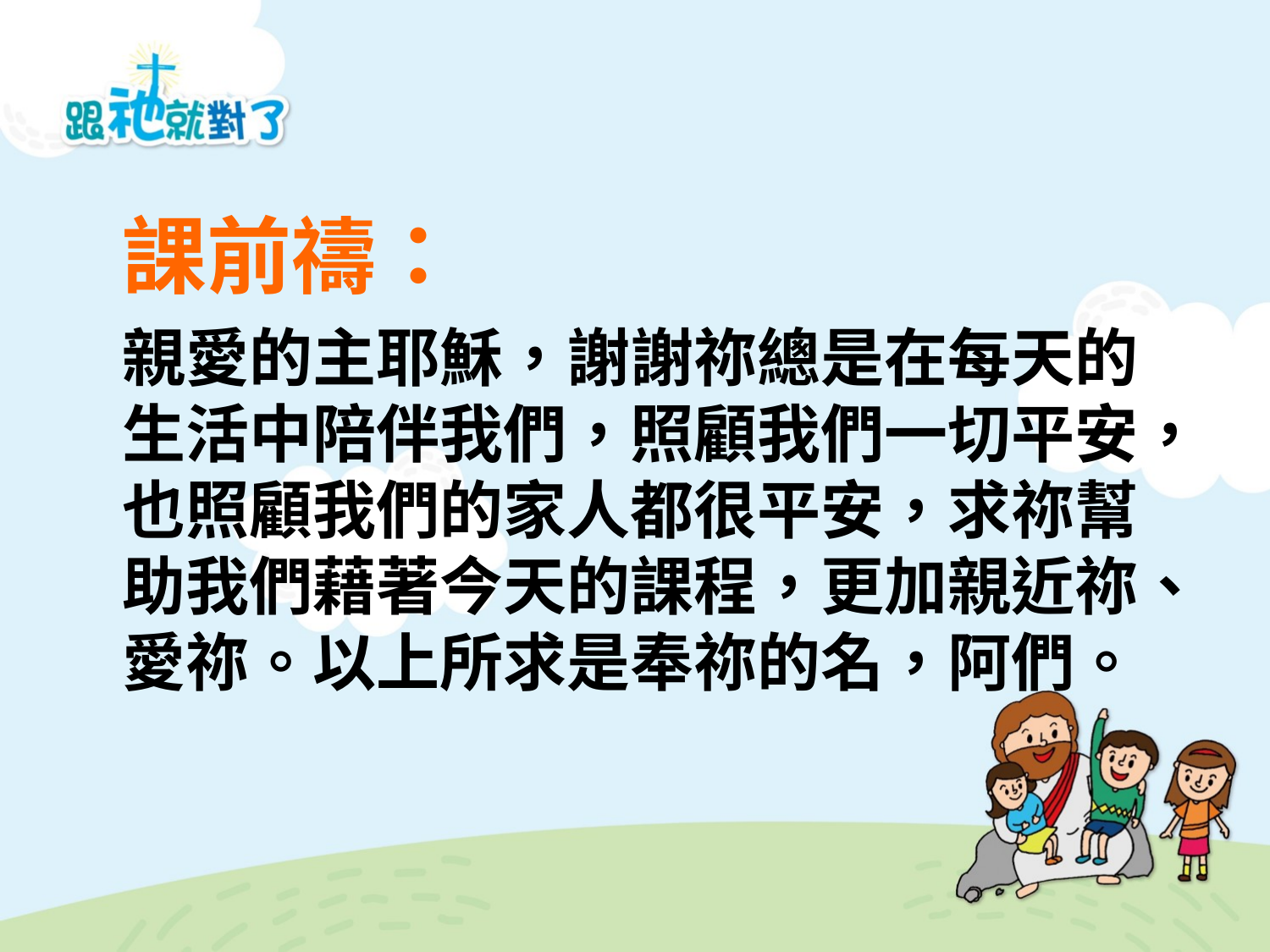

課前禱：
親愛的主耶穌，謝謝祢總是在每天的生活中陪伴我們，照顧我們一切平安，也照顧我們的家人都很平安，求祢幫助我們藉著今天的課程，更加親近祢、愛祢。以上所求是奉祢的名，阿們。